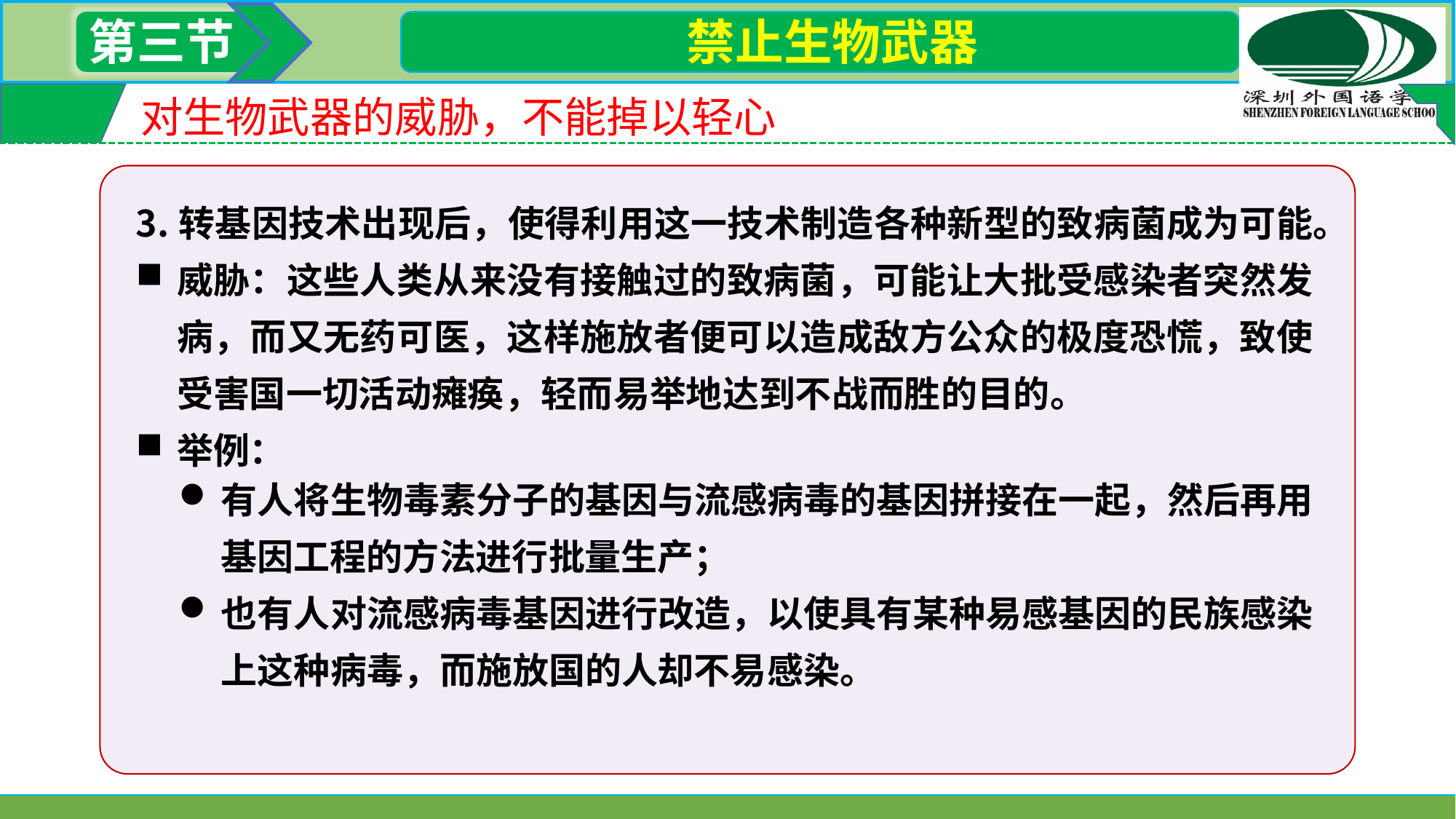

第三节
     禁止生物武器

对生物武器的威胁，不能掉以轻心

转基因技术出现后，使得利用这一技术制造各种新型的致病菌成为可能。
威胁：这些人类从来没有接触过的致病菌，可能让大批受感染者突然发病，而又无药可医，这样施放者便可以造成敌方公众的极度恐慌，致使受害国一切活动瘫痪，轻而易举地达到不战而胜的目的。
举例：
有人将生物毒素分子的基因与流感病毒的基因拼接在一起，然后再用基因工程的方法进行批量生产；
也有人对流感病毒基因进行改造，以使具有某种易感基因的民族感染上这种病毒，而施放国的人却不易感染。